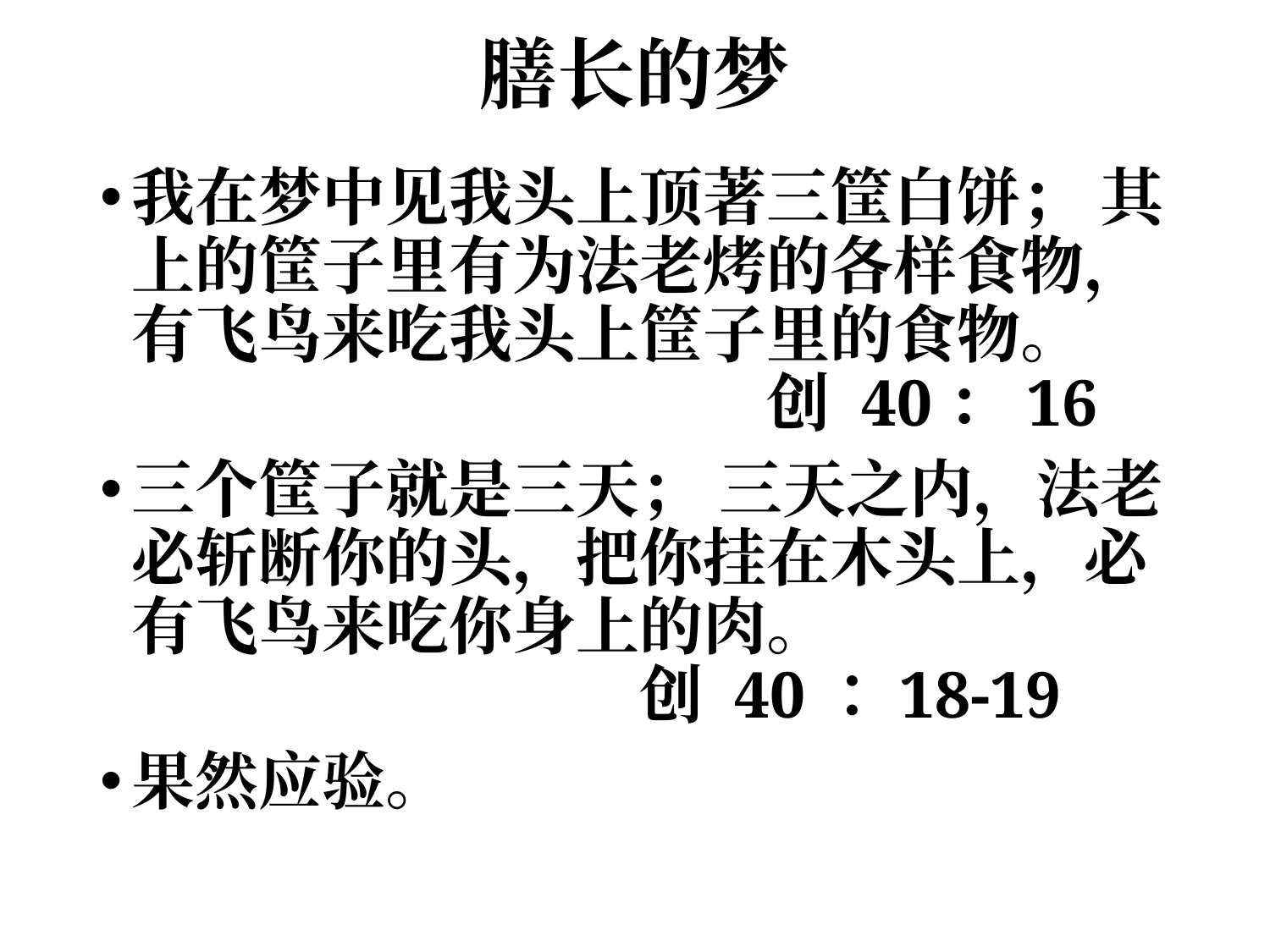

# 膳长的梦
我在梦中见我头上顶著三筐白饼； 其上的筐子里有为法老烤的各样食物，有飞鸟来吃我头上筐子里的食物。						创 40：16
三个筐子就是三天； 三天之内，法老必斩断你的头，把你挂在木头上，必有飞鸟来吃你身上的肉。							创 40：18-19
果然应验。